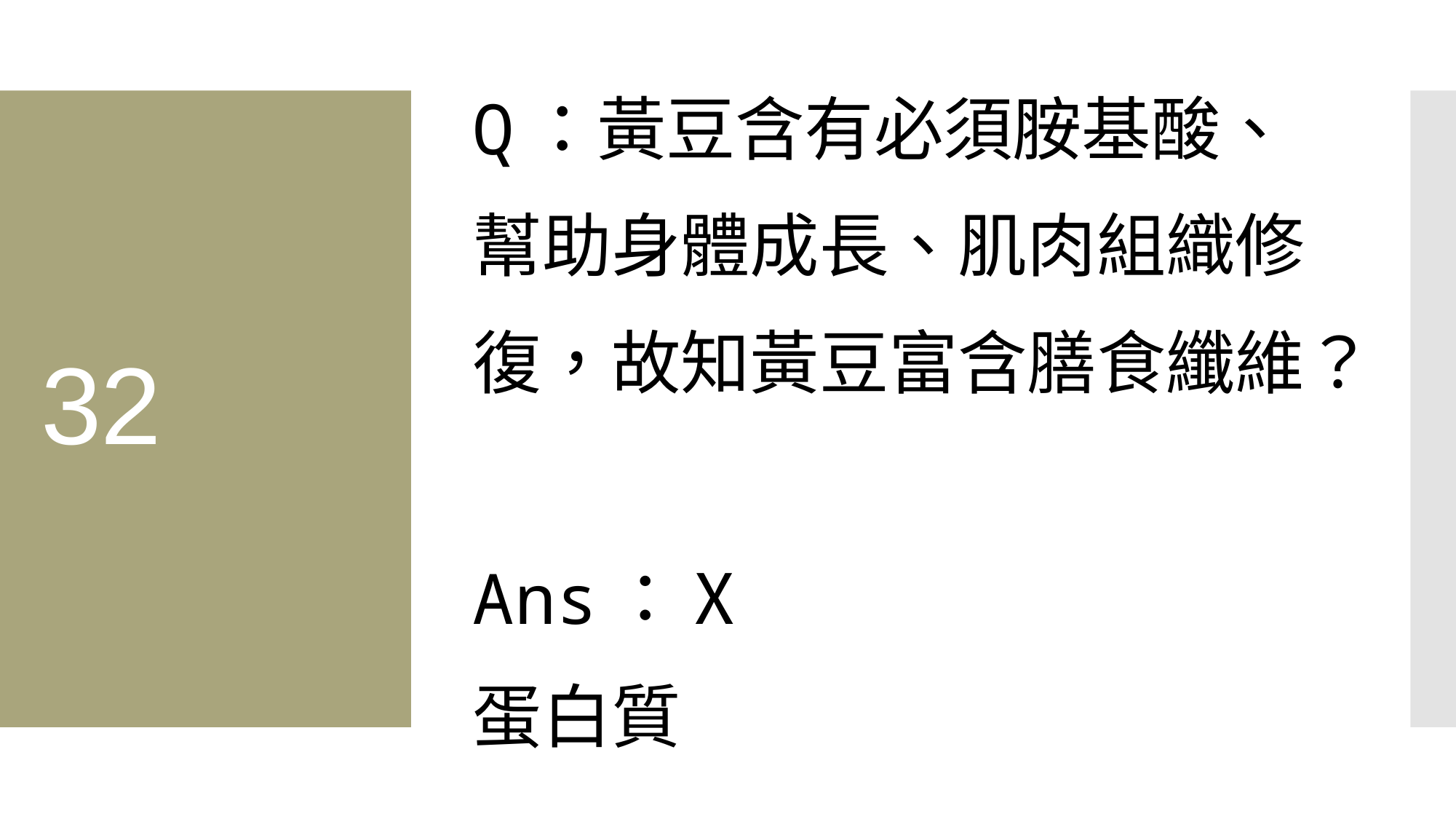

Q：黃豆含有必須胺基酸、幫助身體成長、肌肉組織修復，故知黃豆富含膳食纖維？

Ans：Ⅹ
蛋白質
# 32